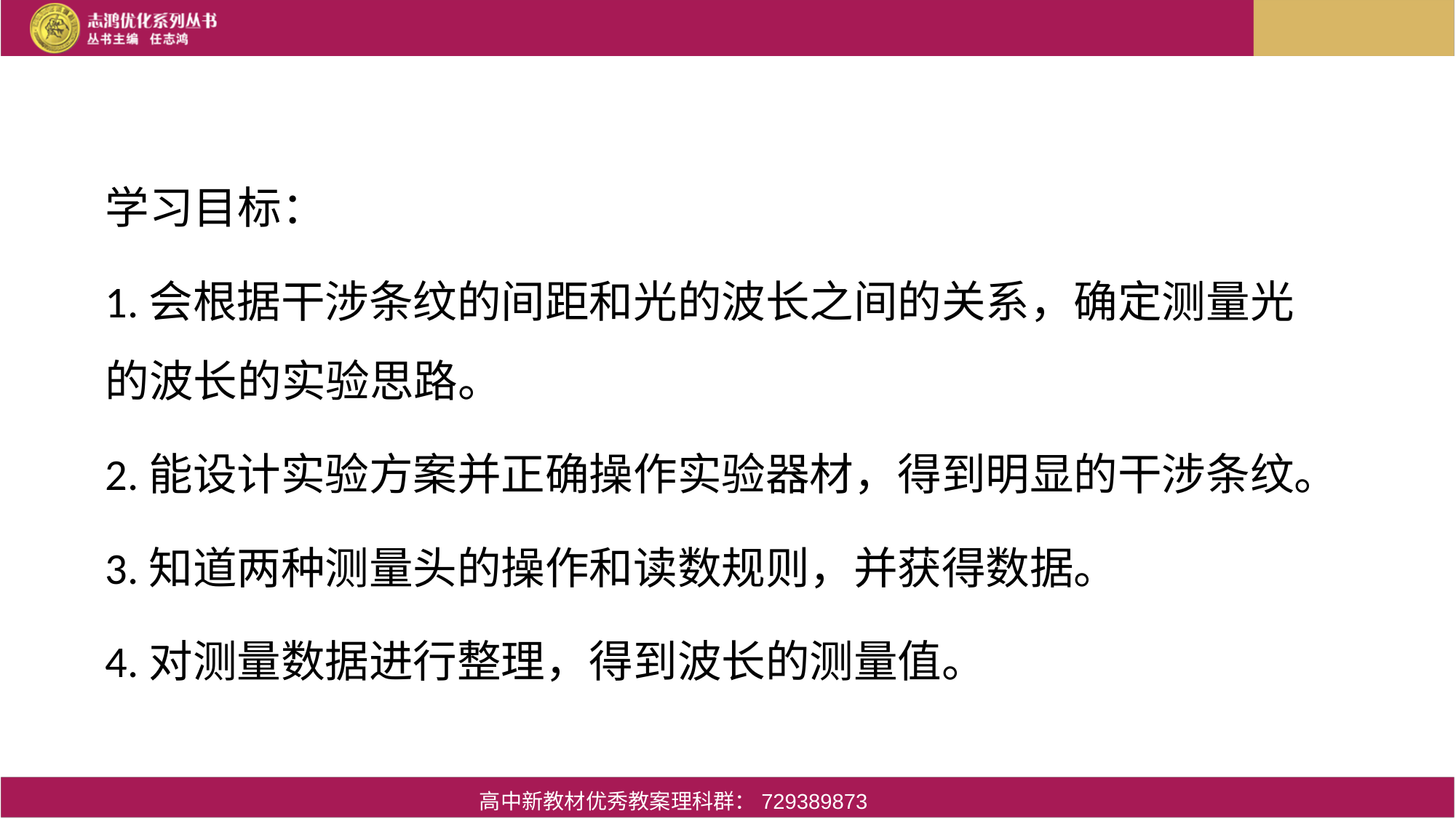

学习目标：
1.会根据干涉条纹的间距和光的波长之间的关系，确定测量光的波长的实验思路。
2.能设计实验方案并正确操作实验器材，得到明显的干涉条纹。
3.知道两种测量头的操作和读数规则，并获得数据。
4.对测量数据进行整理，得到波长的测量值。